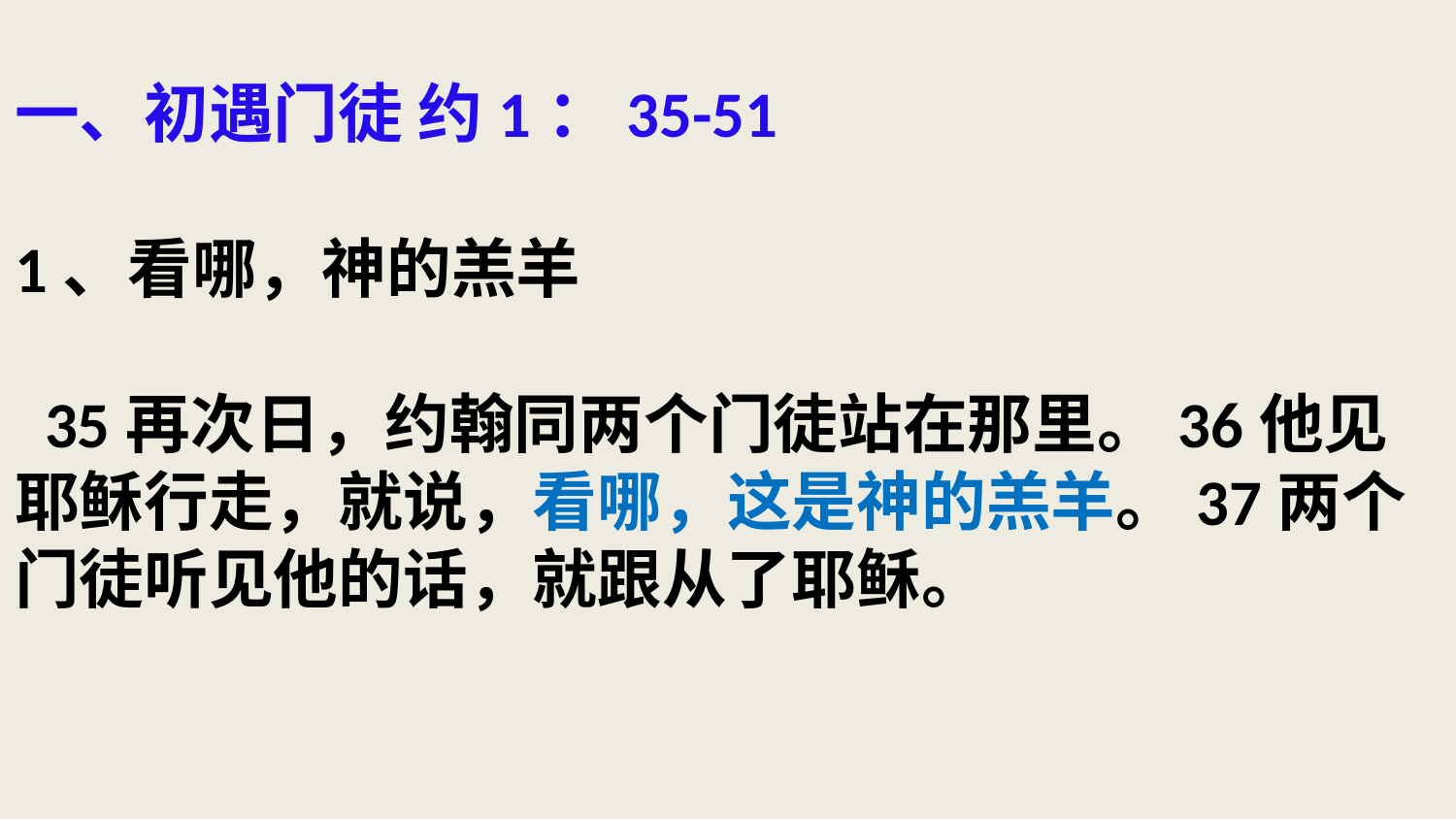

# 一、初遇门徒 约1：35-51 1、看哪，神的羔羊 35再次日，约翰同两个门徒站在那里。36他见耶稣行走，就说，看哪，这是神的羔羊。37两个门徒听见他的话，就跟从了耶稣。